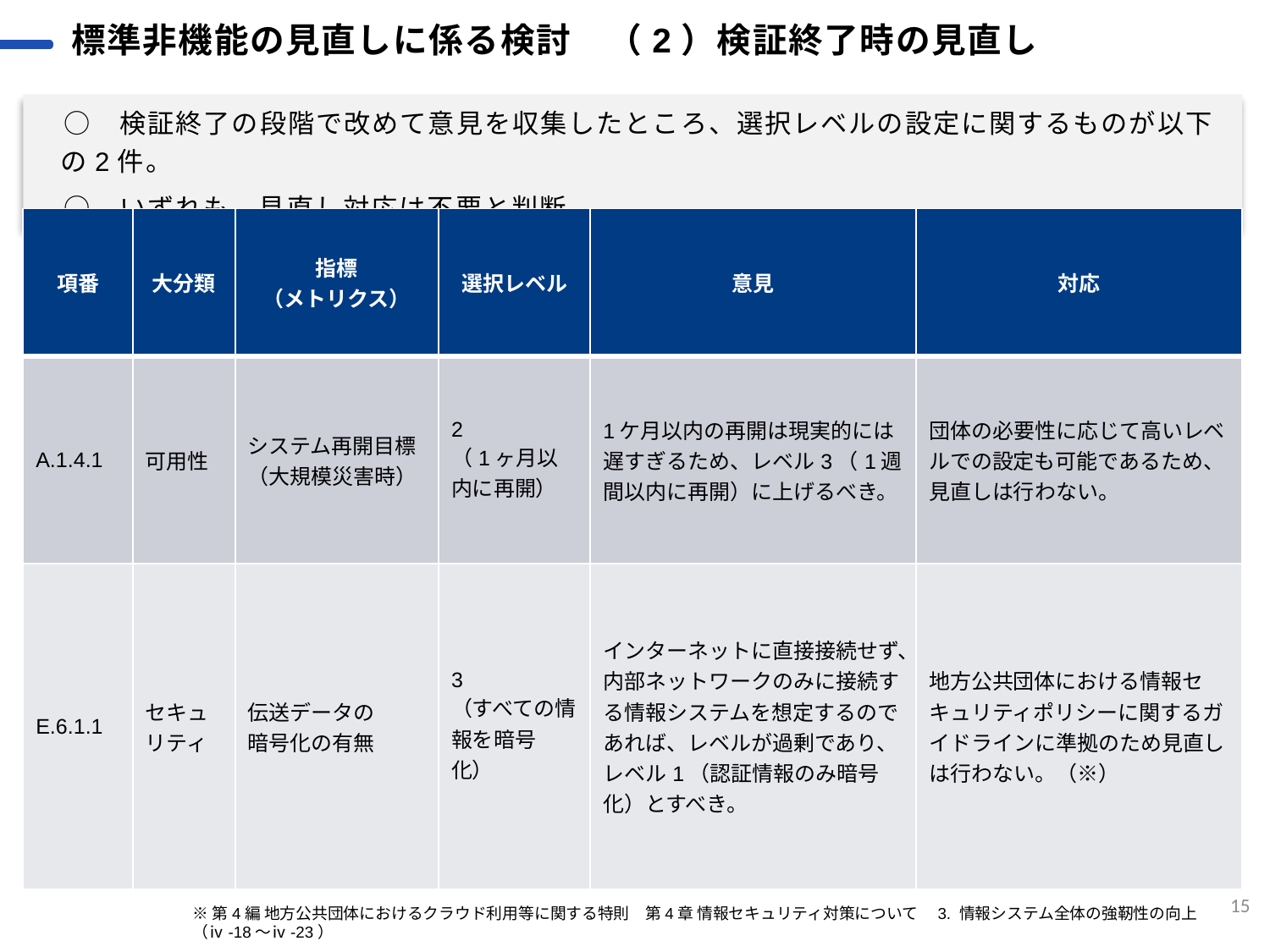

標準非機能の見直しに係る検討　（2）検証終了時の見直し
　○　検証終了の段階で改めて意見を収集したところ、選択レベルの設定に関するものが以下の2件。
　○　いずれも、見直し対応は不要と判断。
| 項番 | 大分類 | 指標 （メトリクス） | 選択レベル | 意見 | 対応 |
| --- | --- | --- | --- | --- | --- |
| A.1.4.1 | 可用性 | システム再開目標 （大規模災害時） | 2 （1ヶ月以内に再開） | 1ケ月以内の再開は現実的には遅すぎるため、レベル3（1週間以内に再開）に上げるべき。 | 団体の必要性に応じて高いレベルでの設定も可能であるため、見直しは行わない。 |
| E.6.1.1 | セキュリティ | 伝送データの 暗号化の有無 | 3 （すべての情報を暗号化） | インターネットに直接接続せず、内部ネットワークのみに接続する情報システムを想定するのであれば、レベルが過剰であり、レベル1（認証情報のみ暗号化）とすべき。 | 地方公共団体における情報セキュリティポリシーに関するガイドラインに準拠のため見直しは行わない。（※） |
15
※第4編 地方公共団体におけるクラウド利用等に関する特則　第4章 情報セキュリティ対策について　3. 情報システム全体の強靭性の向上（ⅳ-18～ⅳ-23）